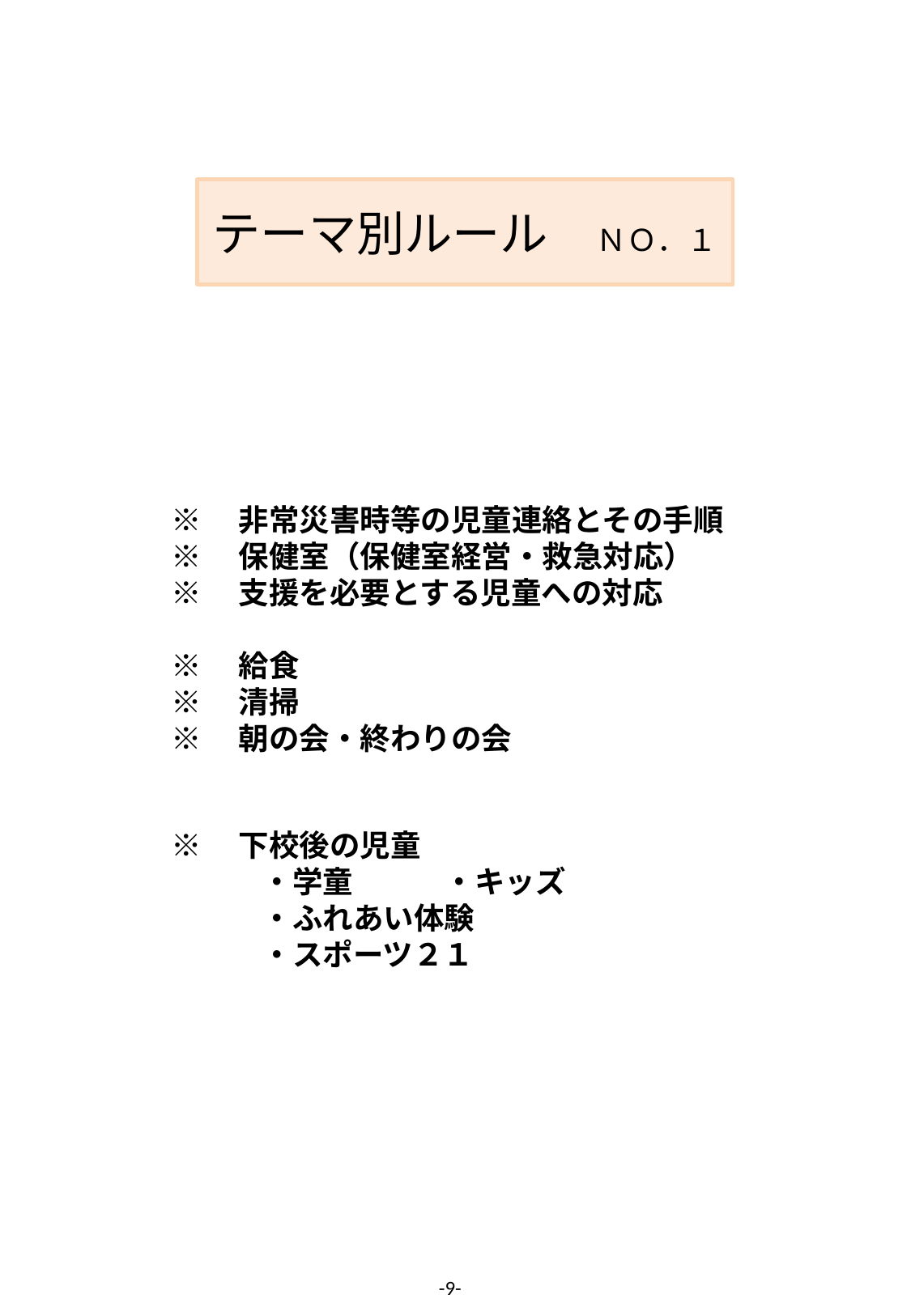

テーマ別ルール　ＮＯ．１
※　非常災害時等の児童連絡とその手順
※　保健室（保健室経営・救急対応）
※　支援を必要とする児童への対応

※　給食
※　清掃
※　朝の会・終わりの会
※　下校後の児童
　　　・学童　　　・キッズ
　　　・ふれあい体験
　　　・スポーツ２１
-9-